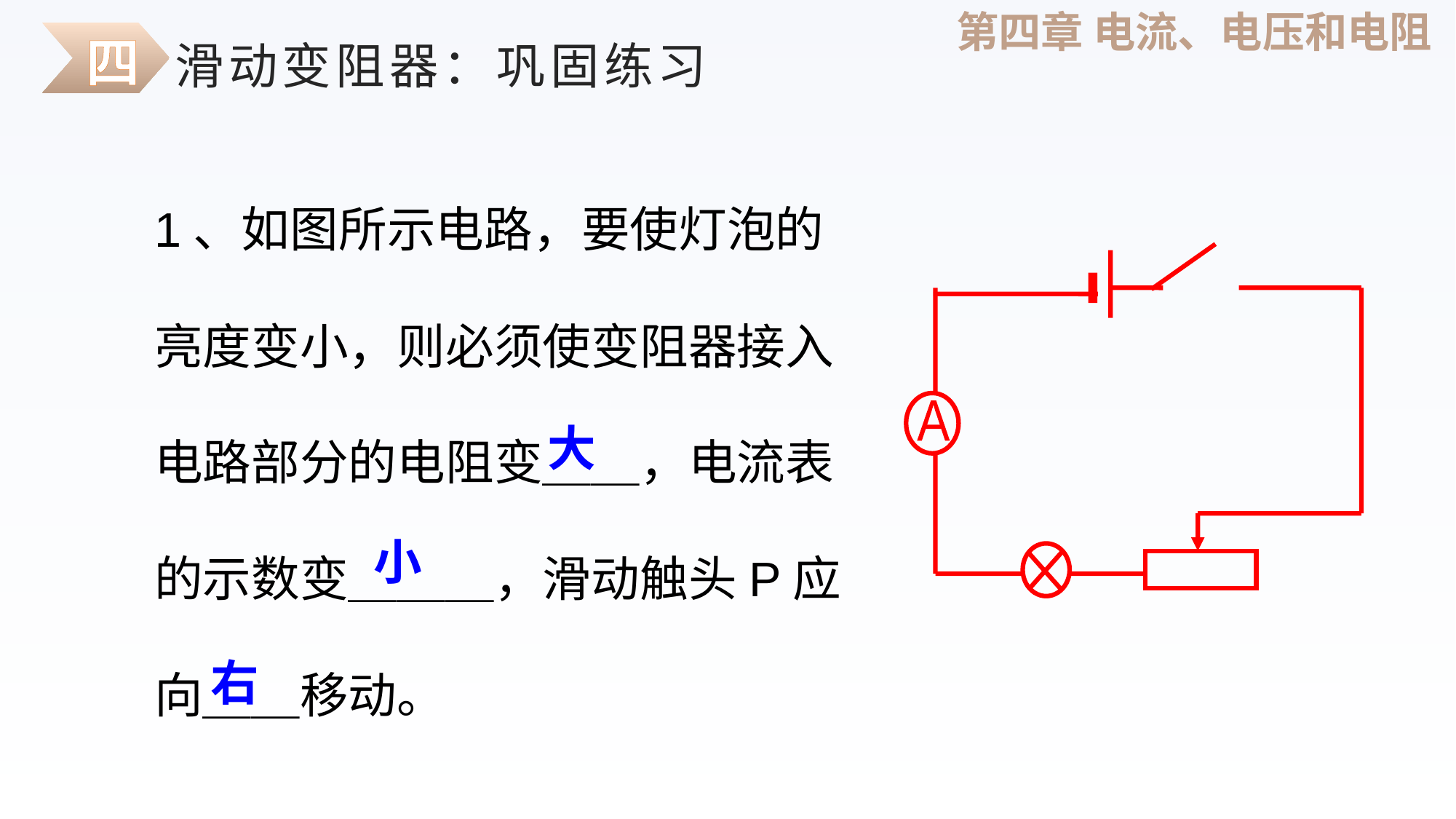

四
滑动变阻器：巩固练习
1、如图所示电路，要使灯泡的亮度变小，则必须使变阻器接入电路部分的电阻变＿＿，电流表的示数变＿＿＿，滑动触头P应向＿＿移动。

A

大
小
右